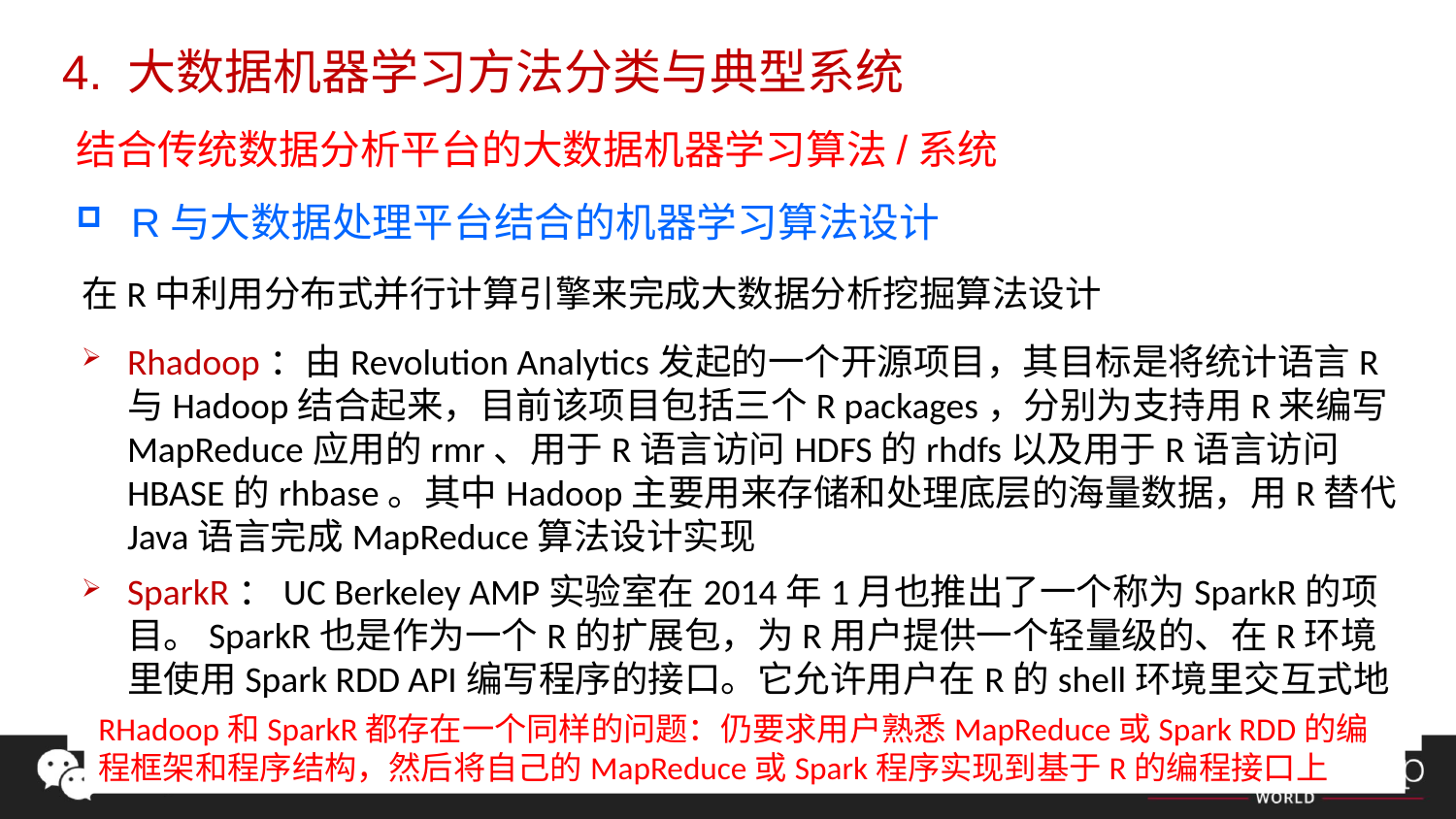

4. 大数据机器学习方法分类与典型系统
结合传统数据分析平台的大数据机器学习算法/系统
R与大数据处理平台结合的机器学习算法设计

在R中利用分布式并行计算引擎来完成大数据分析挖掘算法设计
Rhadoop：由Revolution Analytics发起的一个开源项目，其目标是将统计语言R与Hadoop结合起来，目前该项目包括三个R packages，分别为支持用R来编写MapReduce应用的rmr、用于R语言访问HDFS的rhdfs以及用于R语言访问HBASE的rhbase。其中Hadoop主要用来存储和处理底层的海量数据，用R替代Java语言完成MapReduce算法设计实现
SparkR：UC Berkeley AMP实验室在2014年1月也推出了一个称为SparkR的项目。SparkR也是作为一个R的扩展包，为R用户提供一个轻量级的、在R环境里使用Spark RDD API编写程序的接口。它允许用户在R的shell环境里交互式地向Spark集群提交运行作业
RHadoop和SparkR都存在一个同样的问题：仍要求用户熟悉MapReduce或Spark RDD的编程框架和程序结构，然后将自己的MapReduce或Spark程序实现到基于R的编程接口上